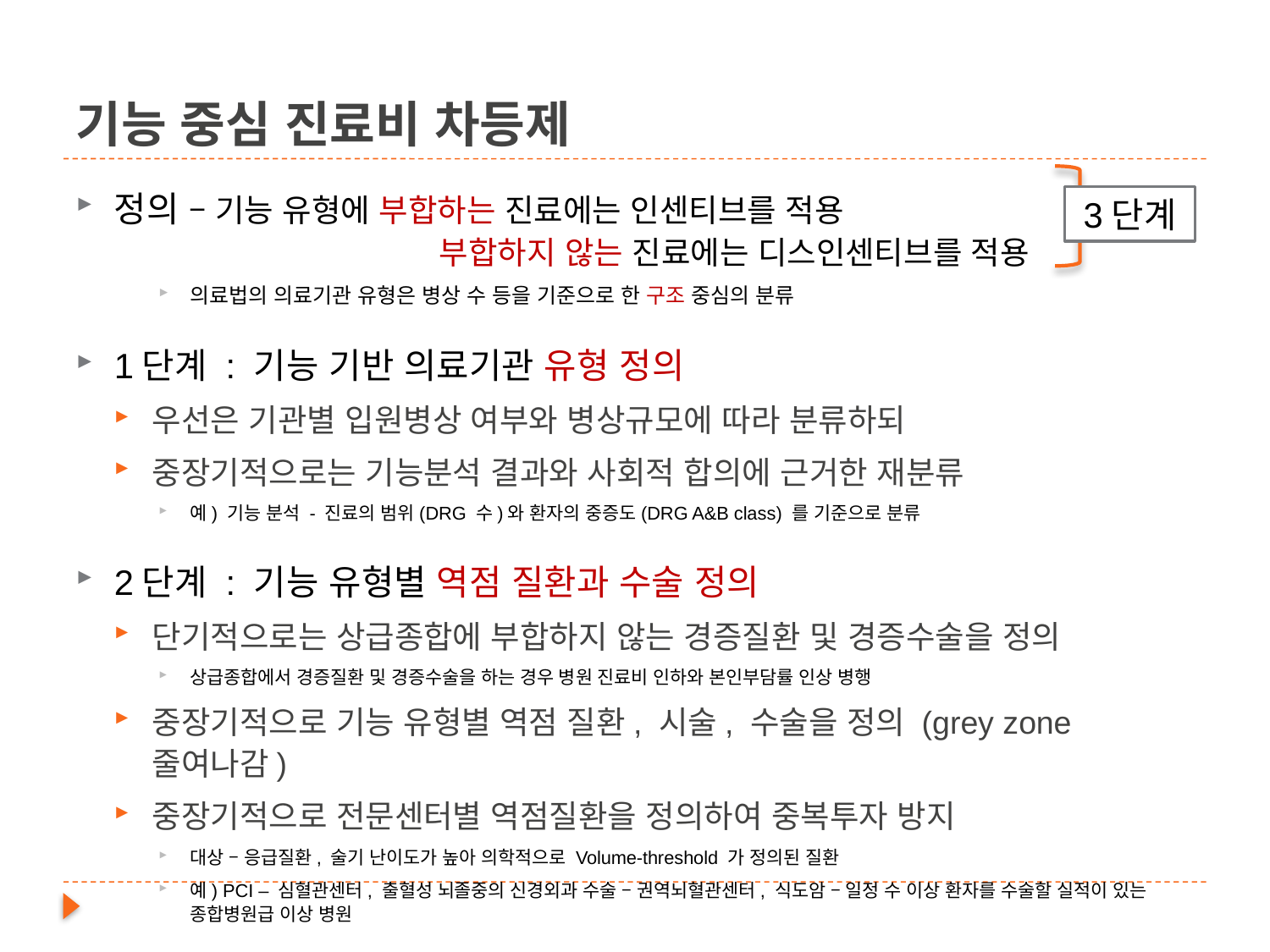

# 기능 중심 진료비 차등제

정의 – 기능 유형에 부합하는 진료에는 인센티브를 적용
                	        부합하지 않는 진료에는 디스인센티브를 적용
의료법의 의료기관 유형은 병상 수 등을 기준으로 한 구조 중심의 분류
1단계 : 기능 기반 의료기관 유형 정의
우선은 기관별 입원병상 여부와 병상규모에 따라 분류하되
중장기적으로는 기능분석 결과와 사회적 합의에 근거한 재분류
예) 기능 분석 - 진료의 범위(DRG 수)와 환자의 중증도(DRG A&B class) 를 기준으로 분류
2단계 : 기능 유형별 역점 질환과 수술 정의
단기적으로는 상급종합에 부합하지 않는 경증질환 및 경증수술을 정의
상급종합에서 경증질환 및 경증수술을 하는 경우 병원 진료비 인하와 본인부담률 인상 병행
중장기적으로 기능 유형별 역점 질환, 시술, 수술을 정의 (grey zone 줄여나감)
중장기적으로 전문센터별 역점질환을 정의하여 중복투자 방지
대상 – 응급질환, 술기 난이도가 높아 의학적으로 Volume-threshold 가 정의된 질환
예) PCI – 심혈관센터, 출혈성 뇌졸중의 신경외과 수술 – 권역뇌혈관센터, 식도암 – 일정 수 이상 환자를 수술할 실적이 있는 종합병원급 이상 병원
3단계